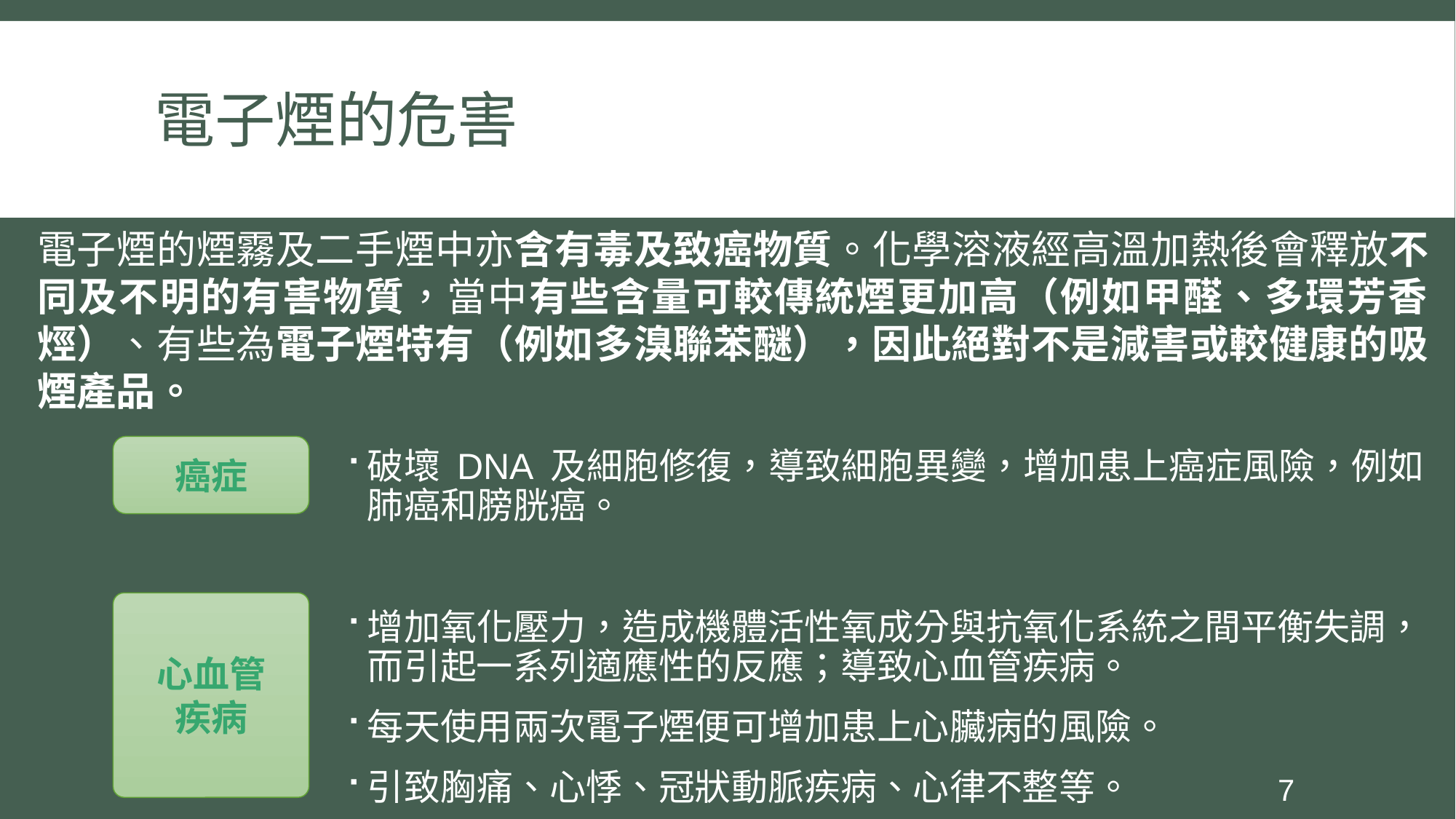

# 電子煙的危害
電子煙的煙霧及二手煙中亦含有毒及致癌物質。化學溶液經高溫加熱後會釋放不同及不明的有害物質，當中有些含量可較傳統煙更加高（例如甲醛、多環芳香烴）、有些為電子煙特有（例如多溴聯苯醚），因此絕對不是減害或較健康的吸煙產品。

破壞 DNA 及細胞修復，導致細胞異變，增加患上癌症風險，例如肺癌和膀胱癌。

增加氧化壓力，造成機體活性氧成分與抗氧化系統之間平衡失調，而引起一系列適應性的反應；導致心血管疾病。
每天使用兩次電子煙便可增加患上心臟病的風險。
引致胸痛、心悸、冠狀動脈疾病、心律不整等。
癌症
心血管
疾病
7